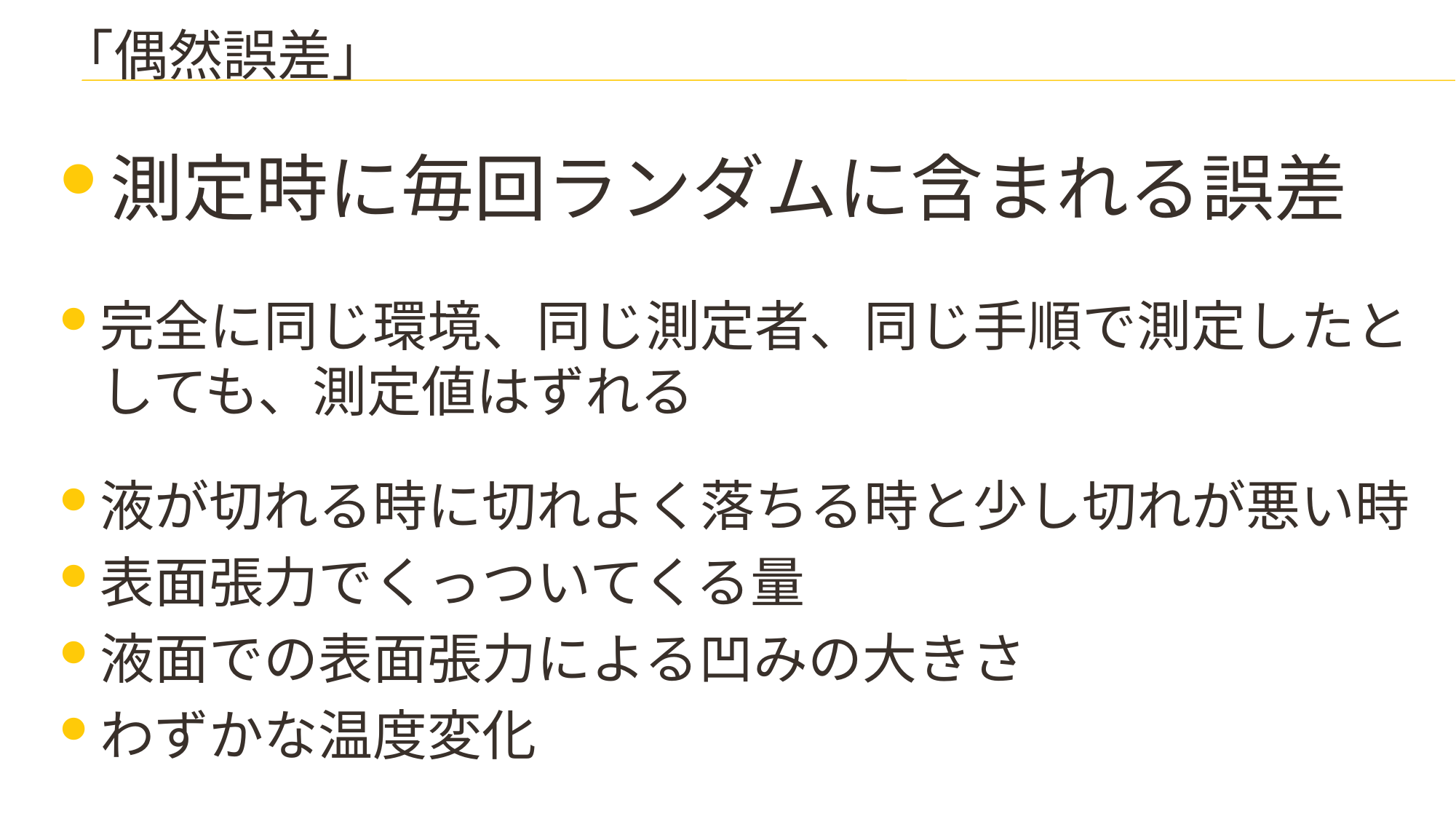

# 「偶然誤差」
測定時に毎回ランダムに含まれる誤差

完全に同じ環境、同じ測定者、同じ手順で測定したとしても、測定値はずれる

液が切れる時に切れよく落ちる時と少し切れが悪い時
表面張力でくっついてくる量
液面での表面張力による凹みの大きさ
わずかな温度変化